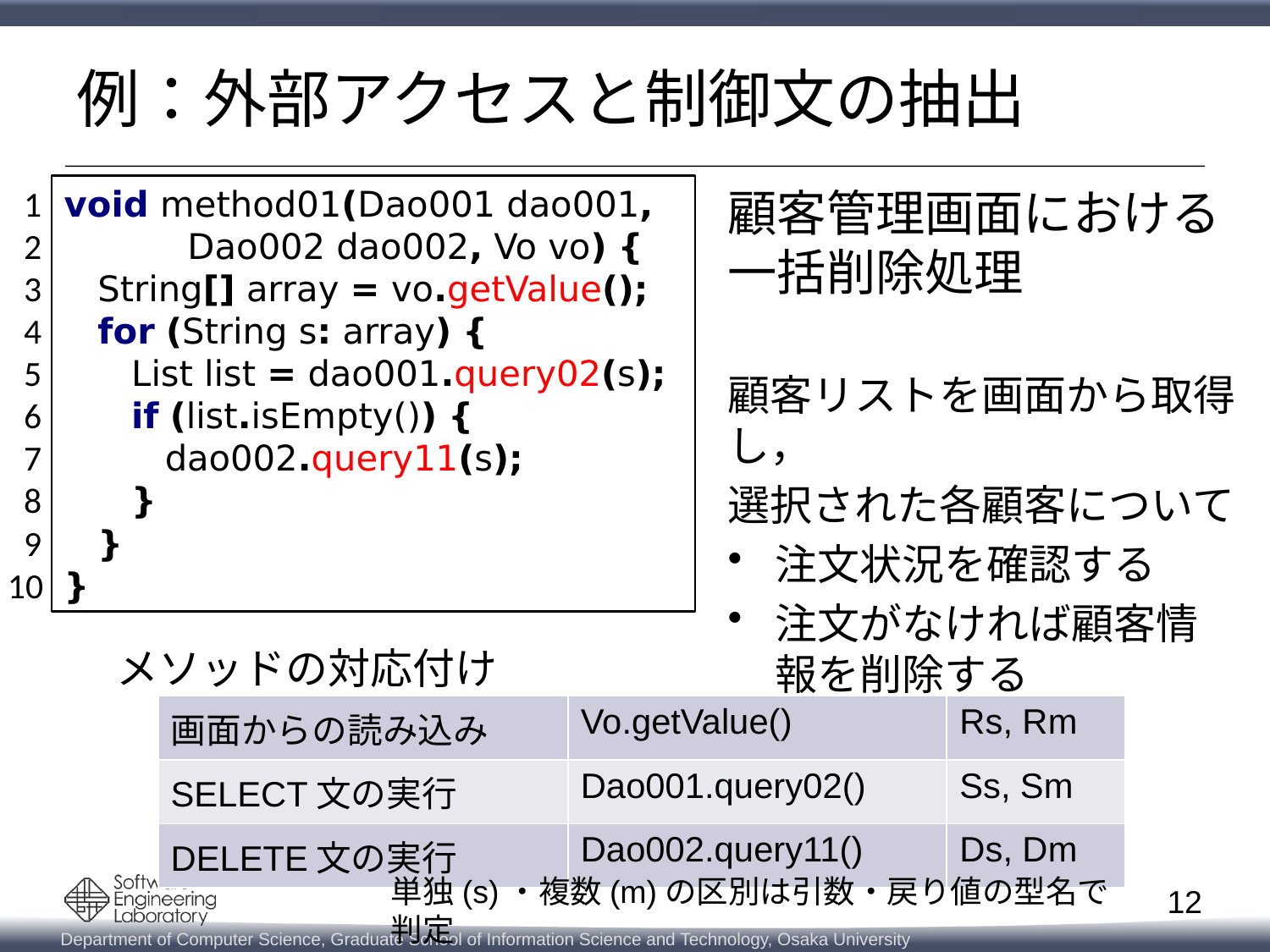

# 例：外部アクセスと制御文の抽出
  1
  2
  3
  4
  5
  6
  7
  8
  9
10
void method01(Dao001 dao001,
           Dao002 dao002, Vo vo) {
   String[] array = vo.getValue();
   for (String s: array) {
      List list = dao001.query02(s);
      if (list.isEmpty()) {
         dao002.query11(s);
      }
   }
}
顧客管理画面における一括削除処理

顧客リストを画面から取得し，
選択された各顧客について
注文状況を確認する
注文がなければ顧客情報を削除する
メソッドの対応付け
| 画面からの読み込み | Vo.getValue() | Rs, Rm |
| --- | --- | --- |
| SELECT文の実行 | Dao001.query02() | Ss, Sm |
| DELETE文の実行 | Dao002.query11() | Ds, Dm |
単独(s)・複数(m)の区別は引数・戻り値の型名で判定
12